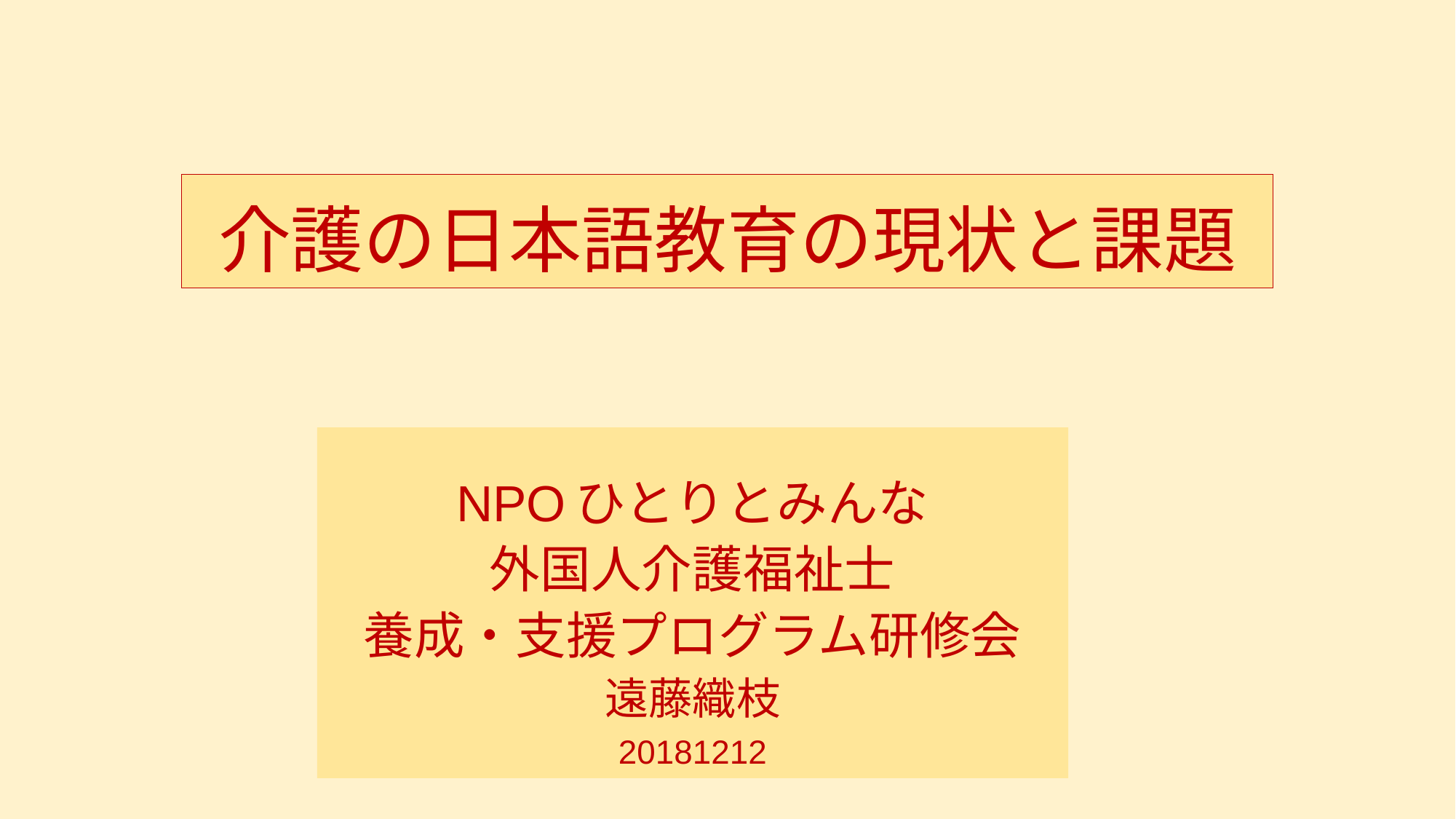

# 介護の日本語教育の現状と課題

NPOひとりとみんな
外国人介護福祉士
養成・支援プログラム研修会
遠藤織枝
20181212